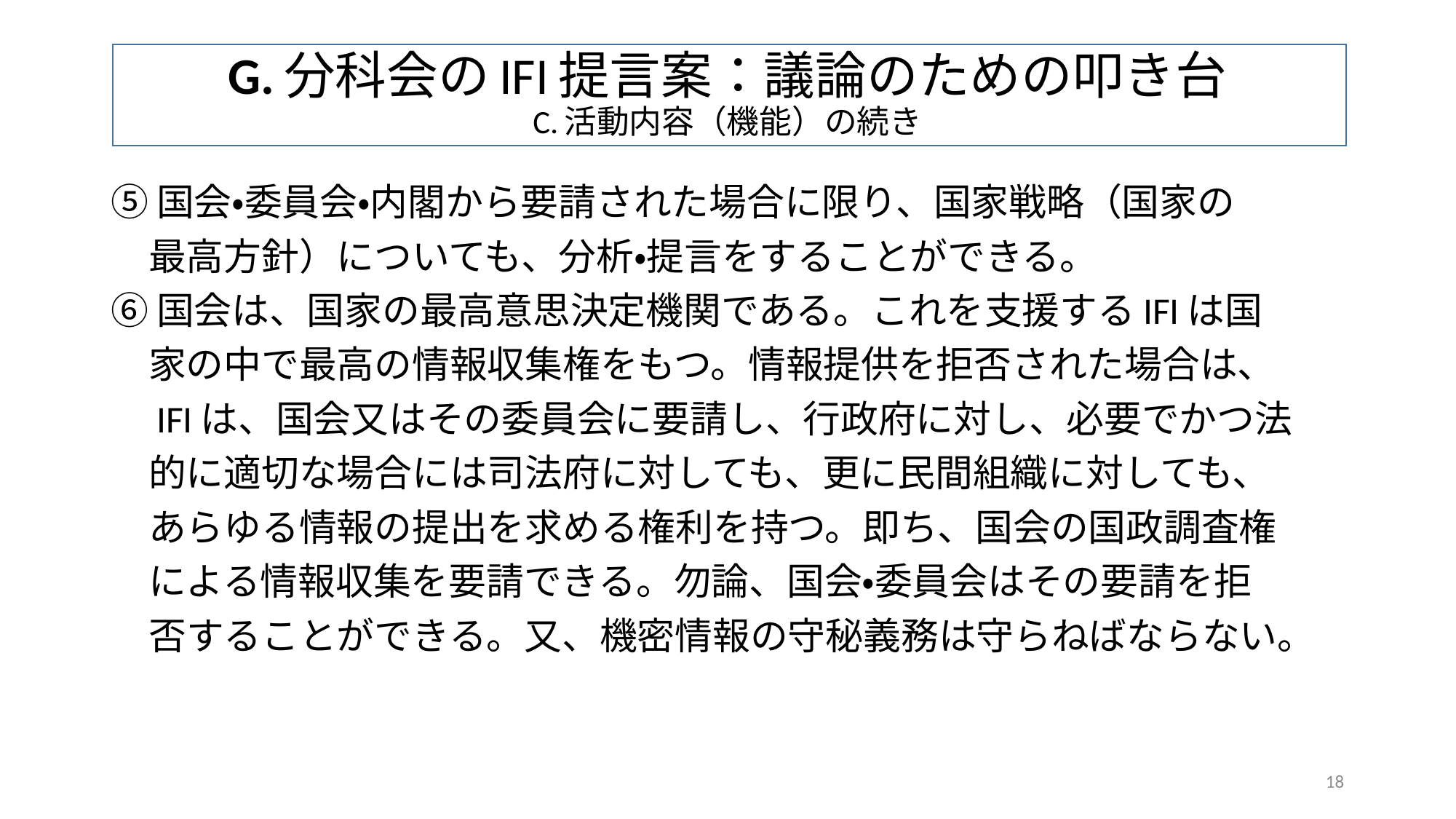

# G.分科会のIFI提言案：議論のための叩き台 C.活動内容（機能）の続き

⑤国会・委員会・内閣から要請された場合に限り、国家戦略（国家の
　最高方針）についても、分析・提言をすることができる。
⑥国会は、国家の最高意思決定機関である。これを支援するIFIは国
　家の中で最高の情報収集権をもつ。情報提供を拒否された場合は、
　IFIは、国会又はその委員会に要請し、行政府に対し、必要でかつ法
　的に適切な場合には司法府に対しても、更に民間組織に対しても、
　あらゆる情報の提出を求める権利を持つ。即ち、国会の国政調査権
　による情報収集を要請できる。勿論、国会・委員会はその要請を拒
　否することができる。又、機密情報の守秘義務は守らねばならない。
18